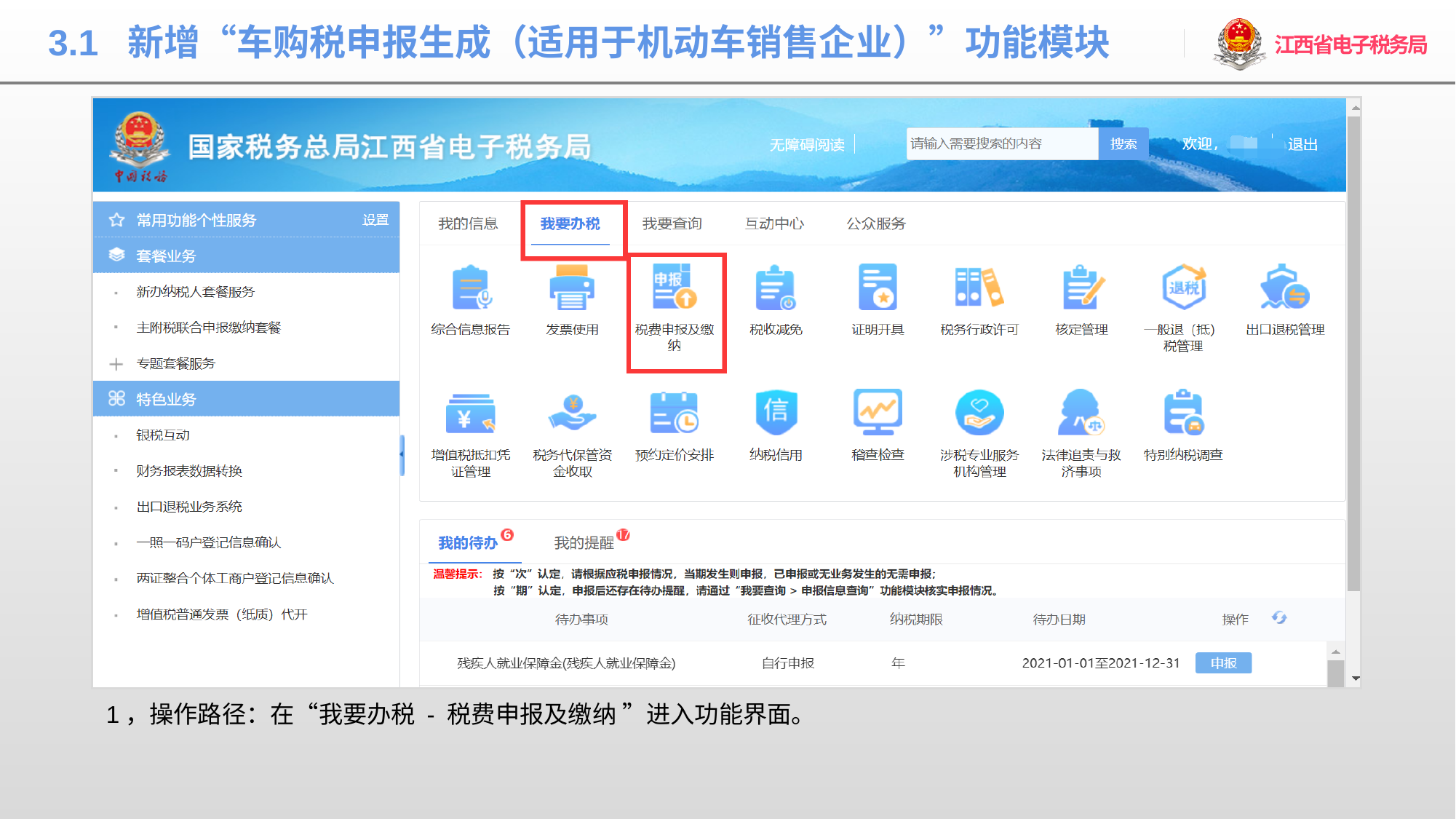

3.1  新增“车购税申报生成（适用于机动车销售企业）”功能模块

1，操作路径：在“我要办税 - 税费申报及缴纳 ”进入功能界面。